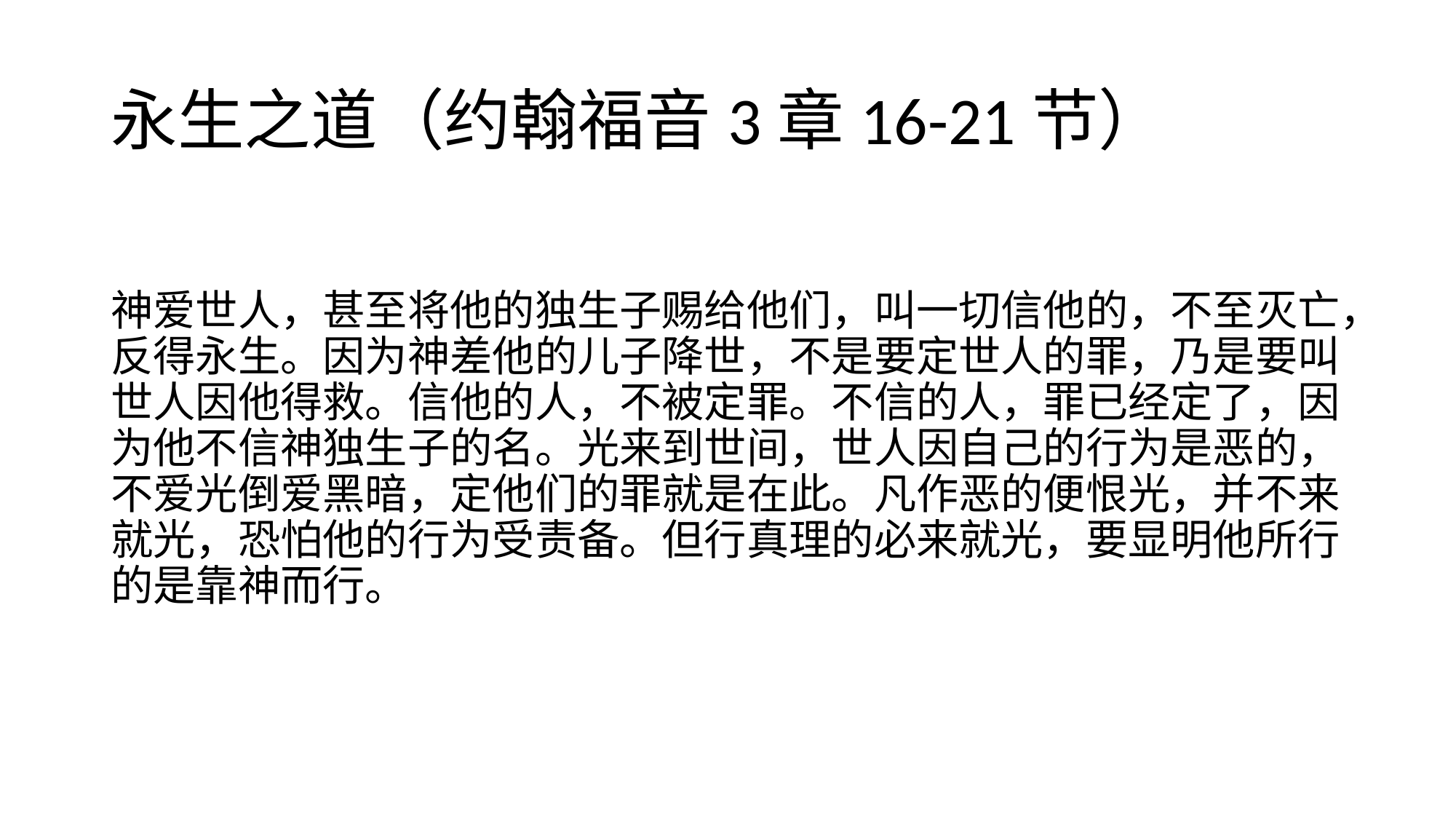

# 永生之道（约翰福音3章16-21节）

神爱世人，甚至将他的独生子赐给他们，叫一切信他的，不至灭亡，反得永生。因为神差他的儿子降世，不是要定世人的罪，乃是要叫世人因他得救。信他的人，不被定罪。不信的人，罪已经定了，因为他不信神独生子的名。光来到世间，世人因自己的行为是恶的，不爱光倒爱黑暗，定他们的罪就是在此。凡作恶的便恨光，并不来就光，恐怕他的行为受责备。但行真理的必来就光，要显明他所行的是靠神而行。